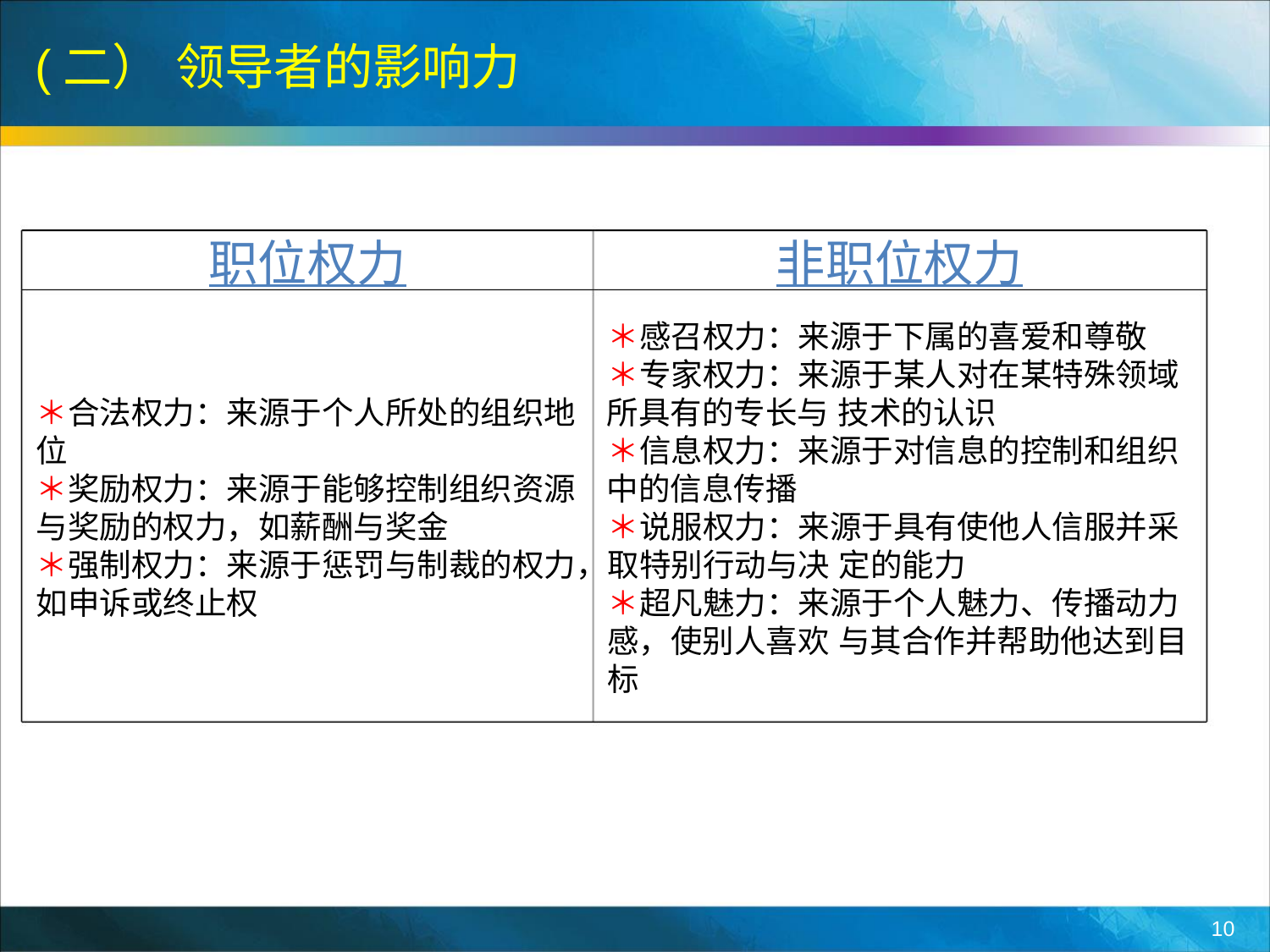

(二） 领导者的影响力
职位权力
非职位权力
＊感召权力：来源于下属的喜爱和尊敬
＊专家权力：来源于某人对在某特殊领域
＊合法权力：来源于个人所处的组织地 所具有的专长与 技术的认识
位
＊信息权力：来源于对信息的控制和组织
＊奖励权力：来源于能够控制组织资源 中的信息传播
与奖励的权力，如薪酬与奖金
＊说服权力：来源于具有使他人信服并采
＊强制权力：来源于惩罚与制裁的权力，取特别行动与决 定的能力
如申诉或终止权
＊超凡魅力：来源于个人魅力、传播动力
感，使别人喜欢 与其合作并帮助他达到目
标
10